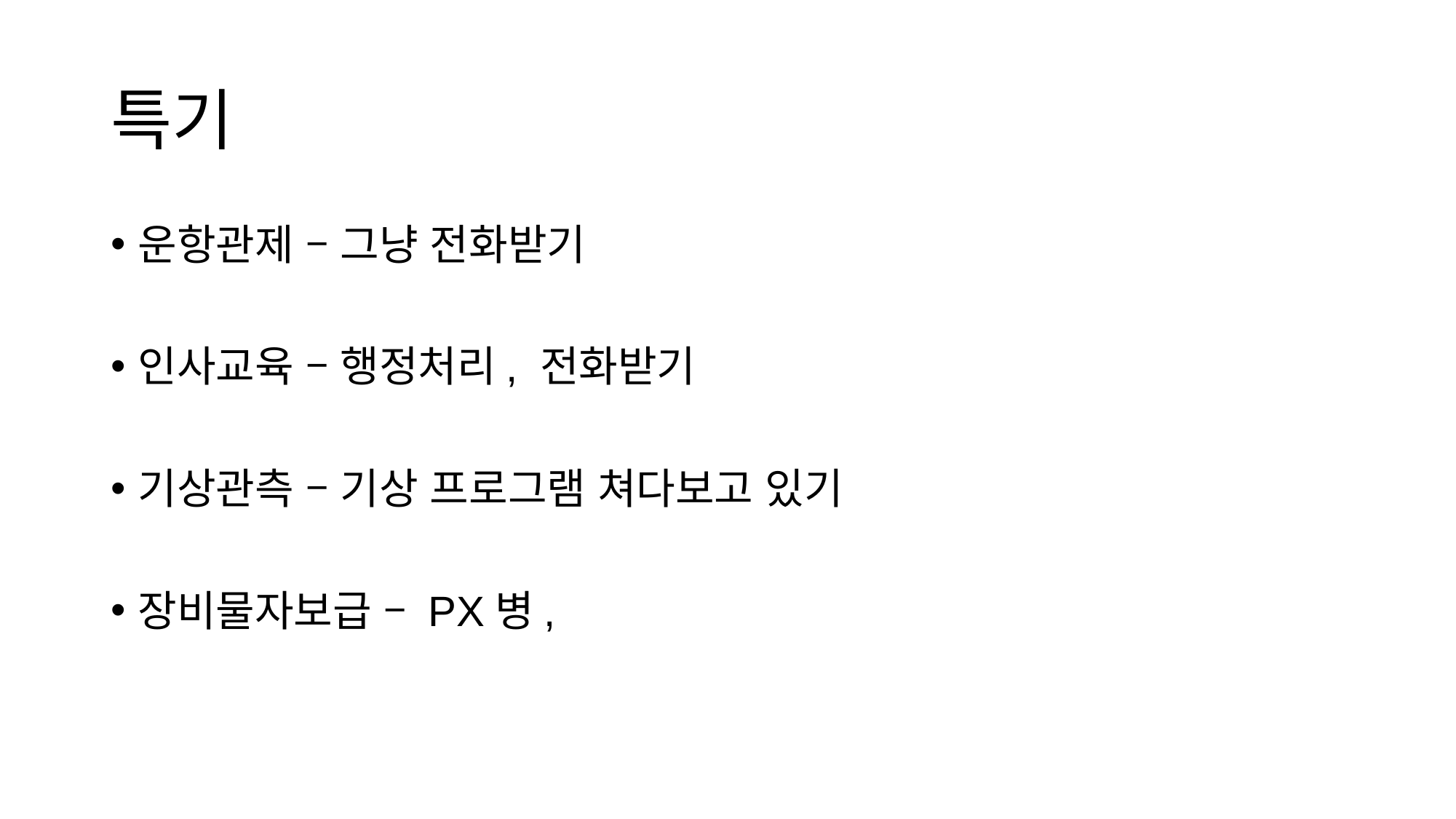

# 특기
운항관제 – 그냥 전화받기

인사교육 – 행정처리, 전화받기

기상관측 – 기상 프로그램 쳐다보고 있기

장비물자보급 – PX병,